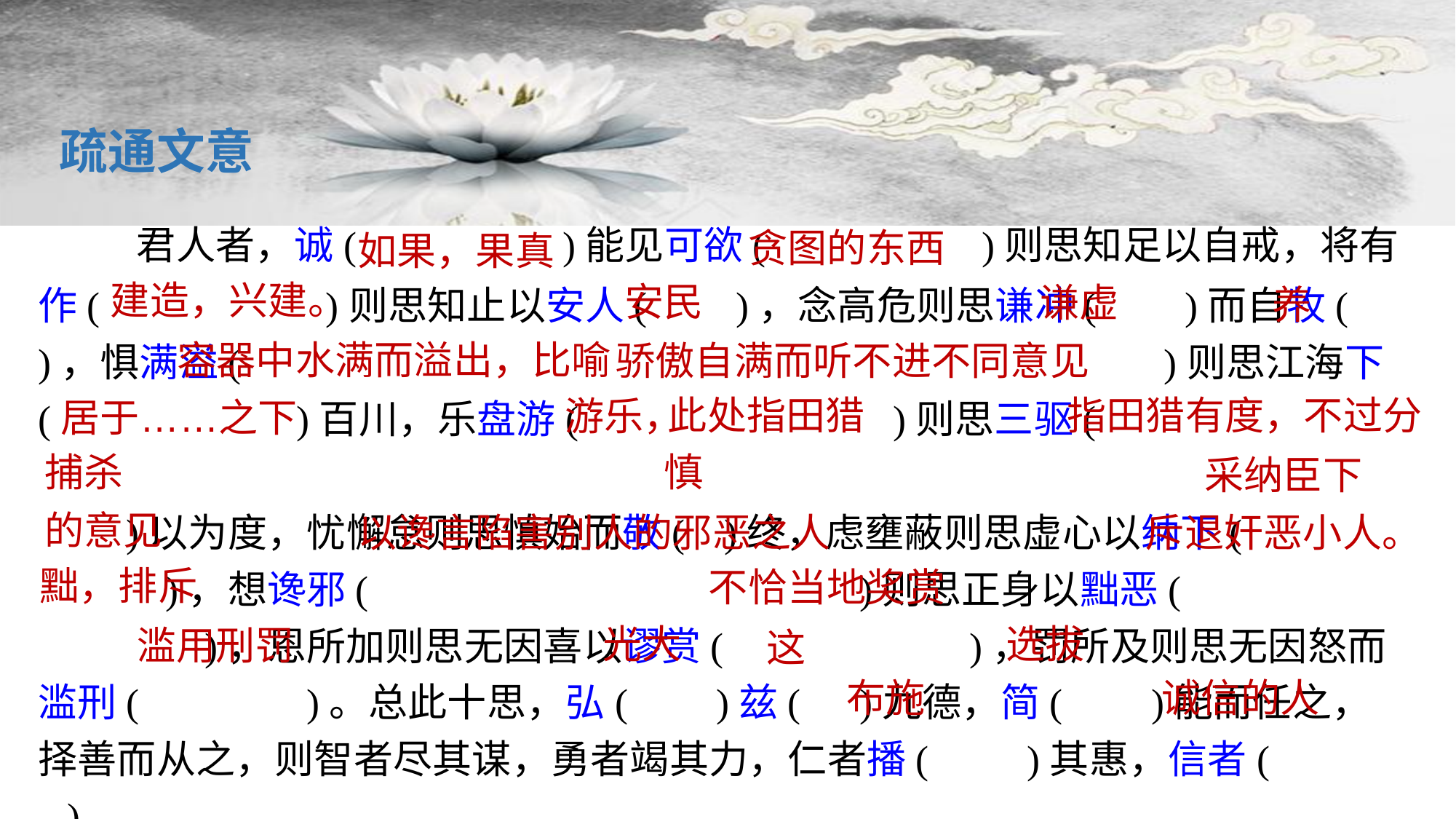

疏通文意
君人者，诚(                     )能见可欲(                      )则思知足以自戒，将有
贪图的东西
如果，果真

作(                       )则思知止以安人(         )，念高危则思谦冲(         )而自牧(     )，惧满溢(                                                                                              )则思江海下(                         )百川，乐盘游(                                )则思三驱(
         )以为度，忧懈怠则思慎始而敬(    )终，虑壅蔽则思虚心以纳下(
             )，想谗邪(                                                  )则思正身以黜恶(
                 )，恩所加则思无因喜以谬赏(                         )，罚所及则思无因怒而滥刑(                 )。总此十思，弘(         )兹(      )九德，简(         )能而任之，择善而从之，则智者尽其谋，勇者竭其力，仁者播(          )其惠，信者(                )
建造，兴建。
安民
谦虚
养
容器中水满而溢出，比喻
骄傲自满而听不进不同意见
此处指田猎
指田猎有度，不过分
游乐，
居于……之下
捕杀
慎
采纳臣下
的意见
斥退奸恶小人。
以谗言陷害别人的邪恶之人
黜，排斥
不恰当地奖赏
选拔
光大
滥用刑罚
这
诚信的人
布施